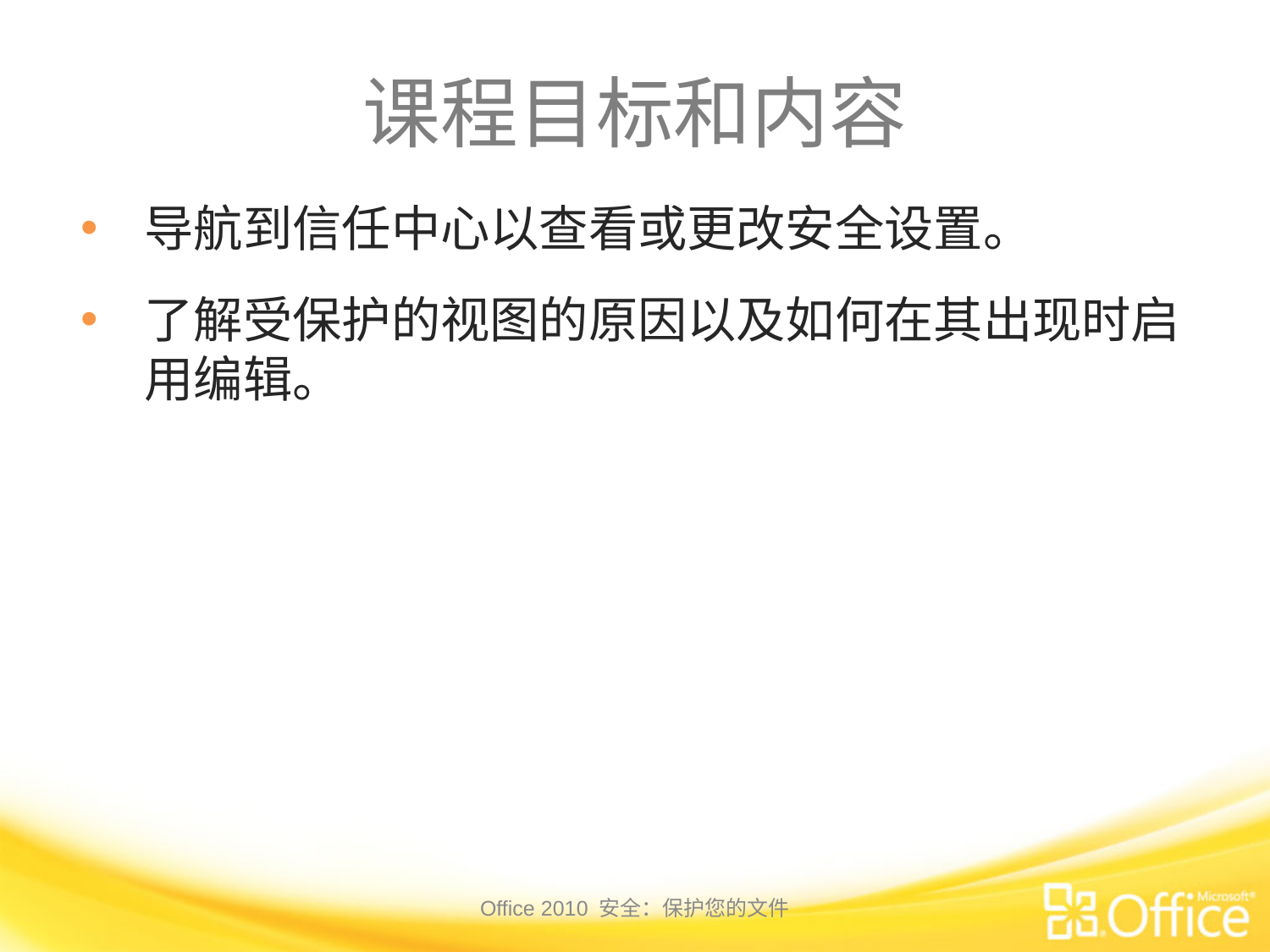

# 课程目标和内容
导航到信任中心以查看或更改安全设置。
了解受保护的视图的原因以及如何在其出现时启用编辑。
Office 2010 安全：保护您的文件